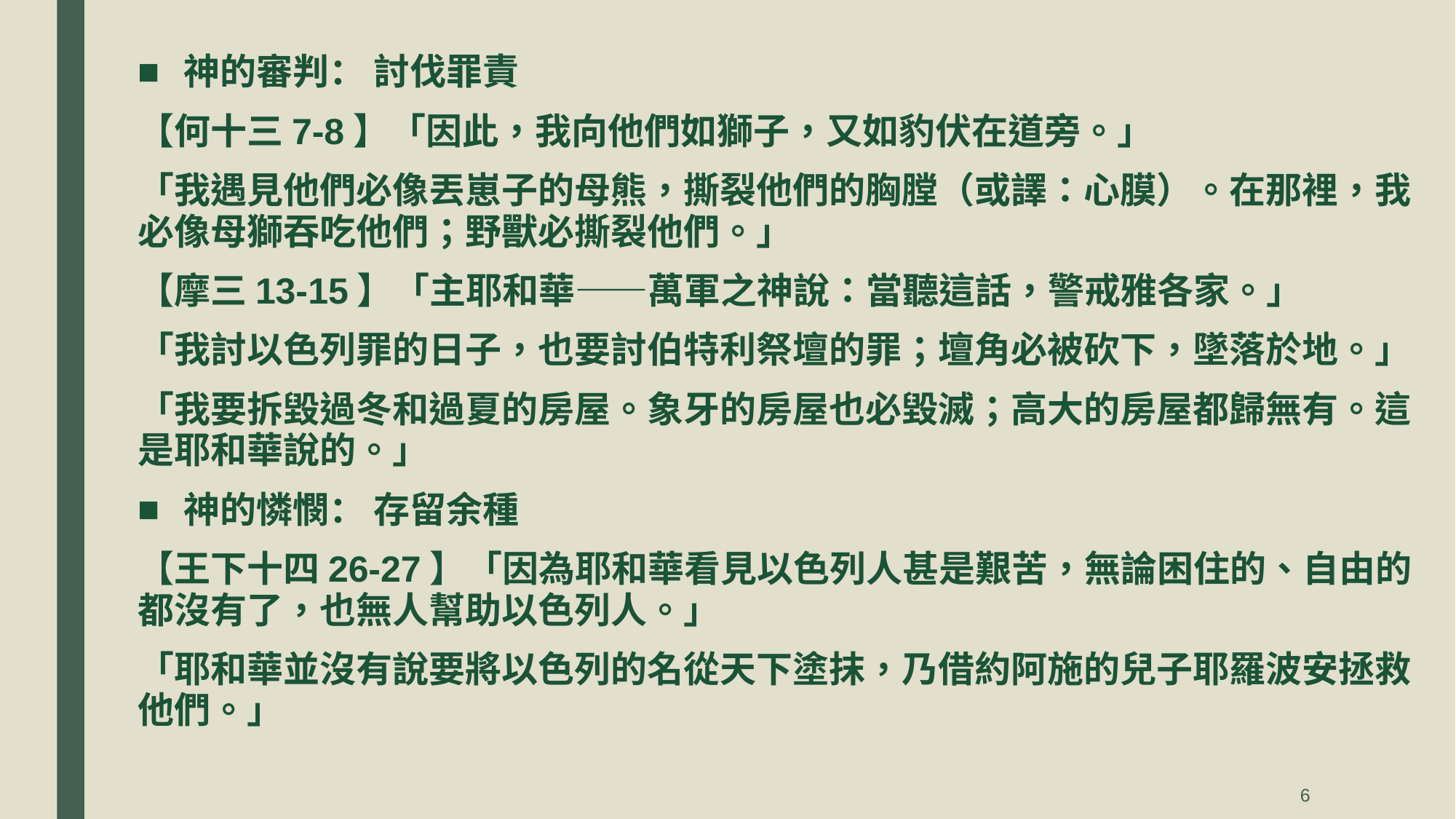

神的審判： 討伐罪責
【何十三7-8】「因此，我向他們如獅子，又如豹伏在道旁。」
「我遇見他們必像丟崽子的母熊，撕裂他們的胸膛（或譯：心膜）。在那裡，我必像母獅吞吃他們；野獸必撕裂他們。」
【摩三13-15】「主耶和華——萬軍之神說：當聽這話，警戒雅各家。」
「我討以色列罪的日子，也要討伯特利祭壇的罪；壇角必被砍下，墜落於地。」
「我要拆毀過冬和過夏的房屋。象牙的房屋也必毀滅；高大的房屋都歸無有。這是耶和華說的。」
神的憐憫： 存留余種
【王下十四26-27】「因為耶和華看見以色列人甚是艱苦，無論困住的、自由的都沒有了，也無人幫助以色列人。」
「耶和華並沒有說要將以色列的名從天下塗抹，乃借約阿施的兒子耶羅波安拯救他們。」

6